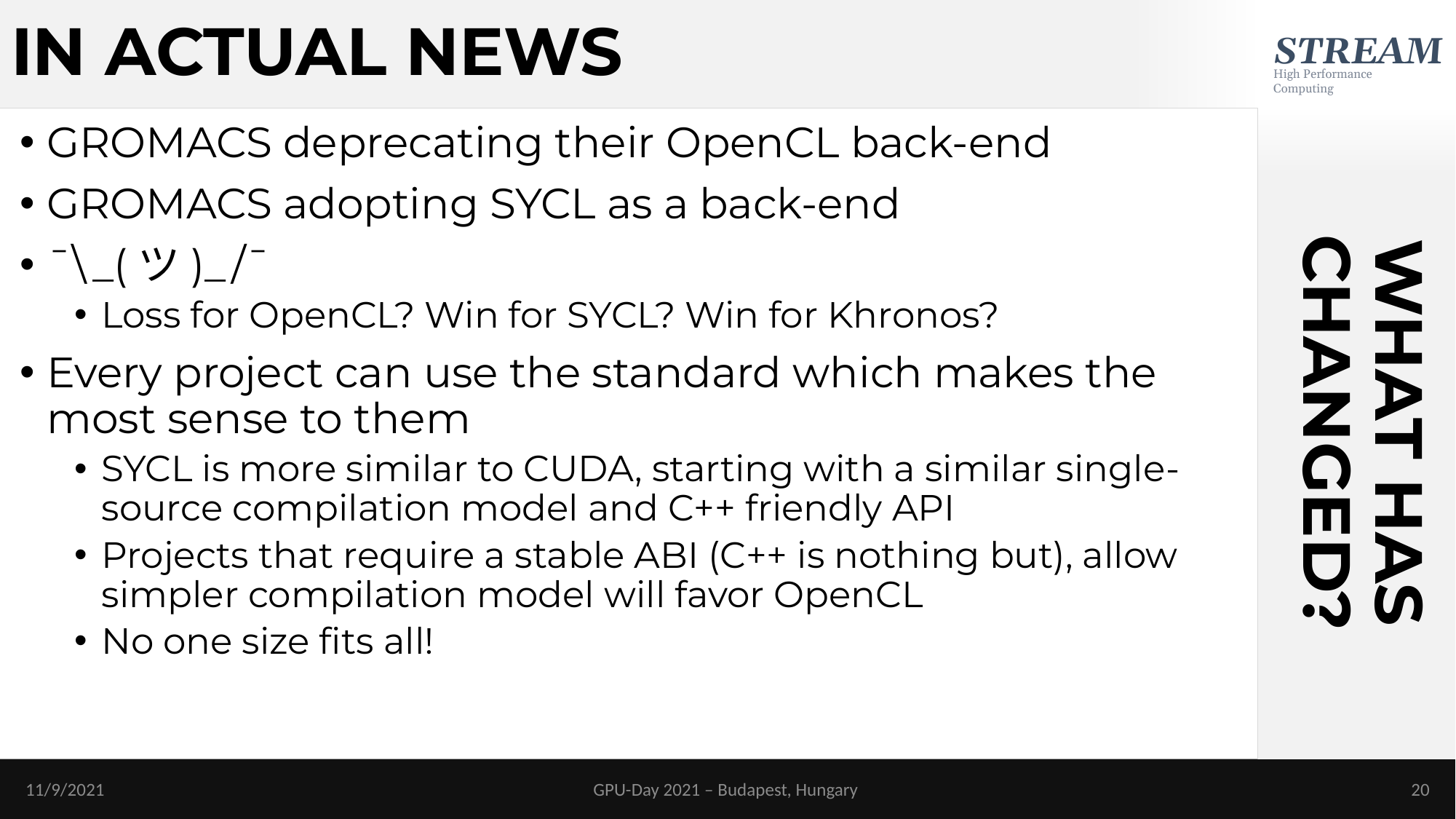

# IN ACTUAL NEWS
GROMACS deprecating their OpenCL back-end
GROMACS adopting SYCL as a back-end
¯\_(ツ)_/¯
Loss for OpenCL? Win for SYCL? Win for Khronos?
Every project can use the standard which makes the most sense to them
SYCL is more similar to CUDA, starting with a similar single-source compilation model and C++ friendly API
Projects that require a stable ABI (C++ is nothing but), allow simpler compilation model will favor OpenCL
No one size fits all!
WHAT HAS CHANGED?
11/9/2021
GPU-Day 2021 – Budapest, Hungary
20